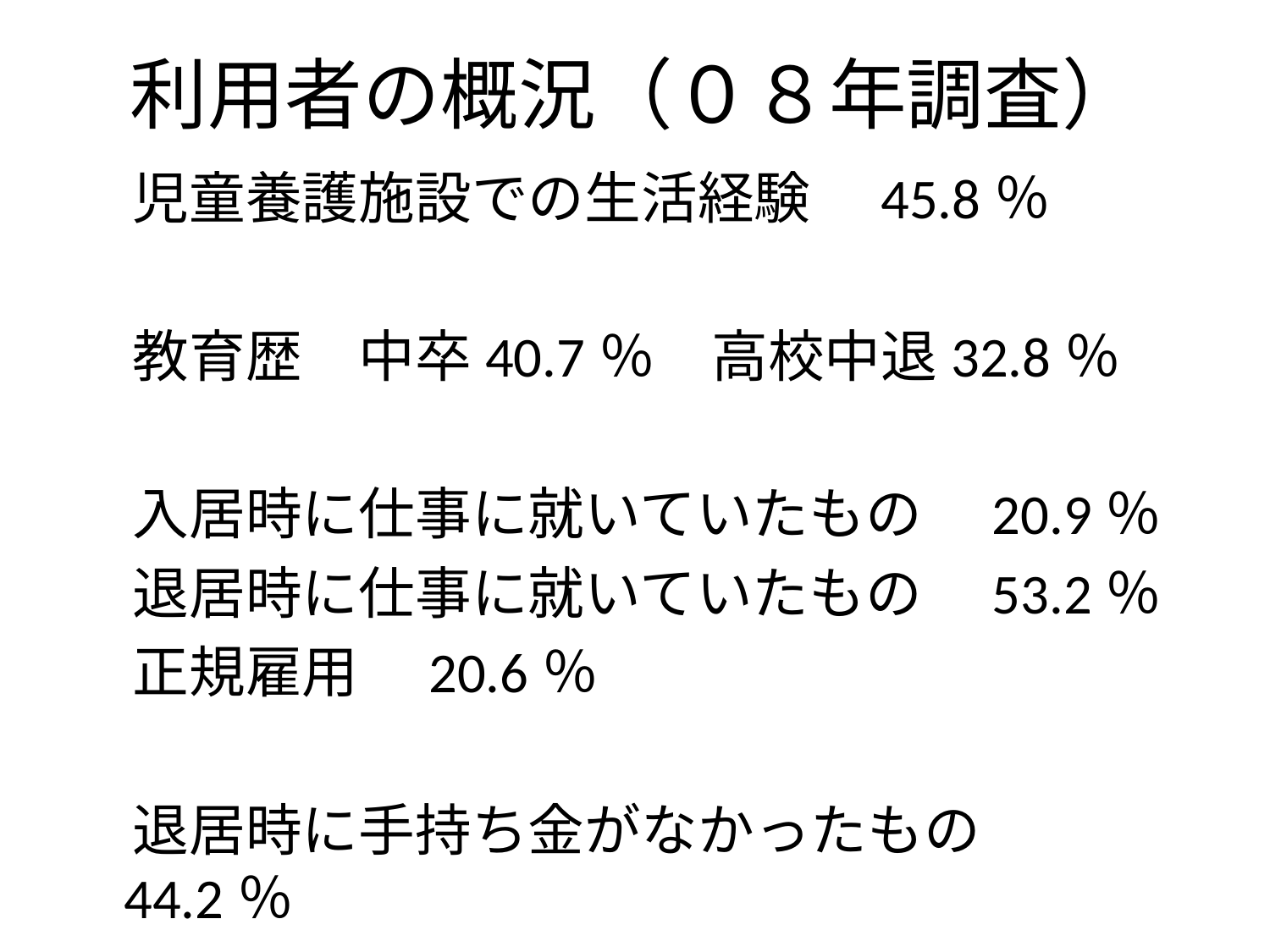

# 利用者の概況（０８年調査）
　児童養護施設での生活経験　45.8％

　教育歴　中卒40.7％　高校中退32.8％

　入居時に仕事に就いていたもの　20.9％
　退居時に仕事に就いていたもの　53.2％
　正規雇用　20.6％

　退居時に手持ち金がなかったもの　44.2％